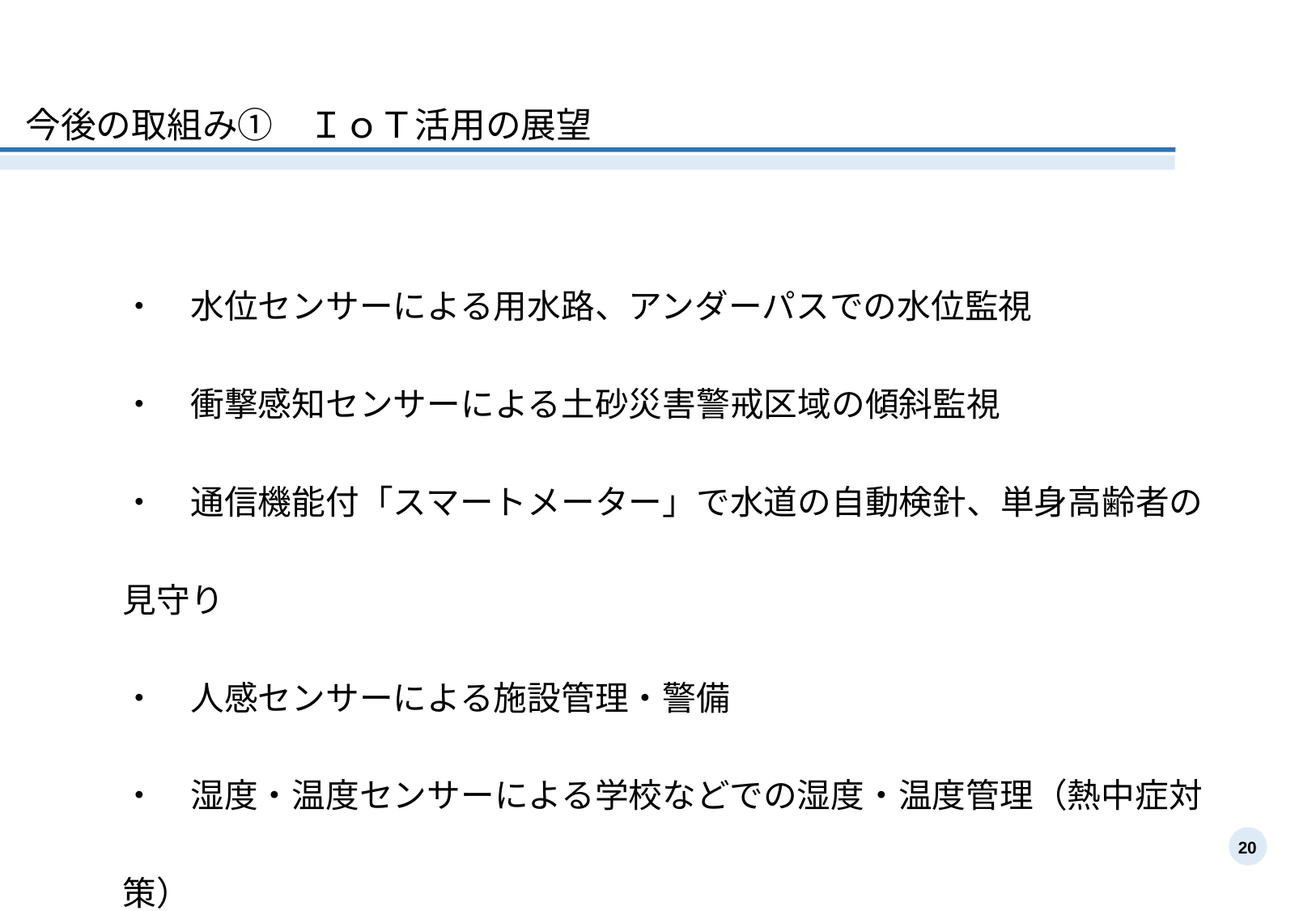

今後の取組み①　ＩｏＴ活用の展望

・　水位センサーによる用水路、アンダーパスでの水位監視
・　衝撃感知センサーによる土砂災害警戒区域の傾斜監視
・　通信機能付「スマートメーター」で水道の自動検針、単身高齢者の見守り
・　人感センサーによる施設管理・警備
・　湿度・温度センサーによる学校などでの湿度・温度管理（熱中症対策）

20